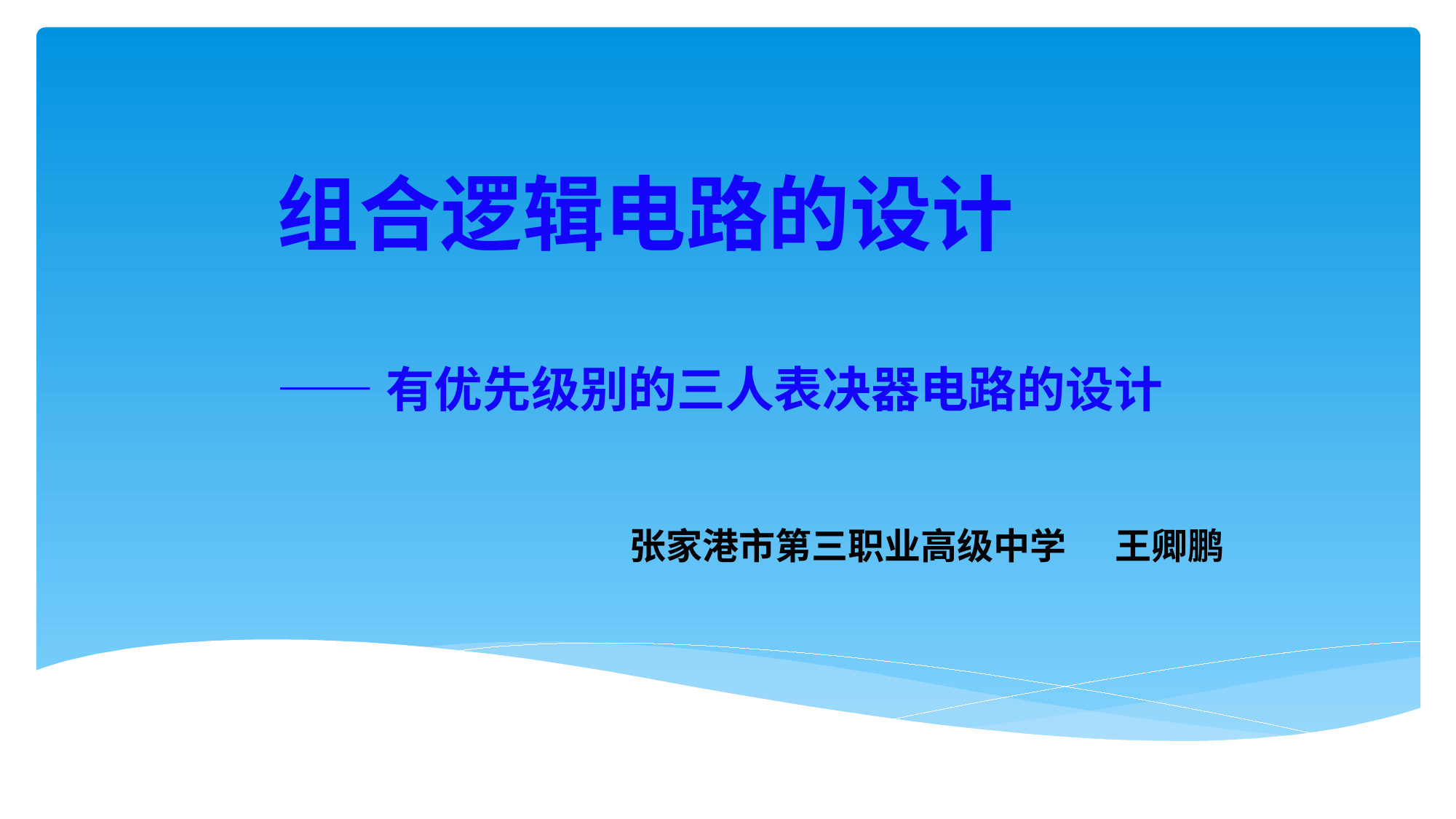

组合逻辑电路的设计

——有优先级别的三人表决器电路的设计
张家港市第三职业高级中学      王卿鹏